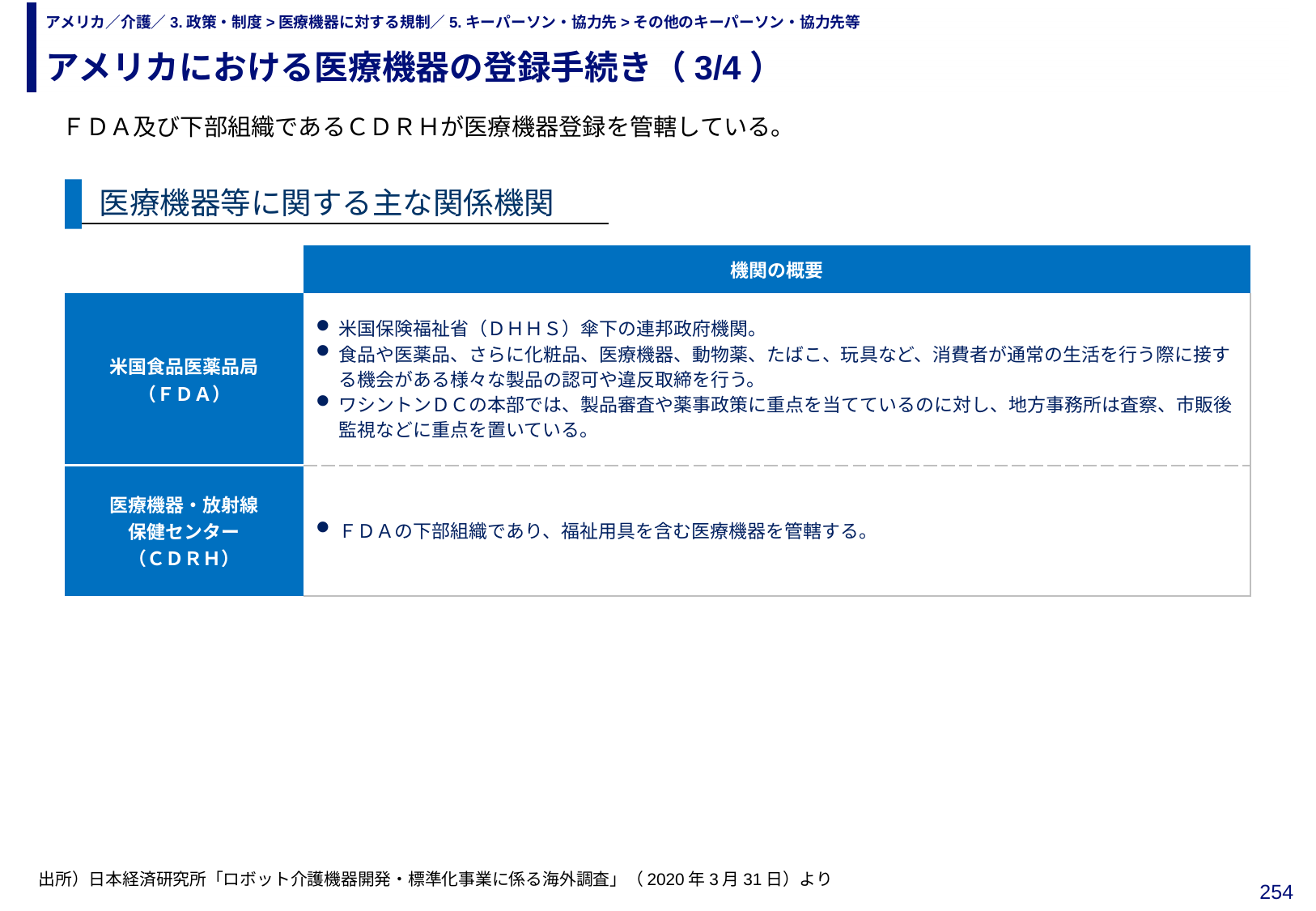

アメリカにおける医療機器の登録手続き（3/4）
# アメリカ／介護／3.政策・制度>医療機器に対する規制／5.キーパーソン・協力先>その他のキーパーソン・協力先等
　ＦＤＡ及び下部組織であるＣＤＲＨが医療機器登録を管轄している。
医療機器等に関する主な関係機関

|  | 機関の概要 |
| --- | --- |
| 米国食品医薬品局 （ＦＤＡ） | 米国保険福祉省（ＤＨＨＳ）傘下の連邦政府機関。 食品や医薬品、さらに化粧品、医療機器、動物薬、たばこ、玩具など、消費者が通常の生活を行う際に接する機会がある様々な製品の認可や違反取締を行う。 ワシントンＤＣの本部では、製品審査や薬事政策に重点を当てているのに対し、地方事務所は査察、市販後監視などに重点を置いている。 |
| 医療機器・放射線 保健センター （ＣＤＲＨ） | ＦＤＡの下部組織であり、福祉用具を含む医療機器を管轄する。 |
出所）日本経済研究所「ロボット介護機器開発・標準化事業に係る海外調査」（2020年3月31日）より